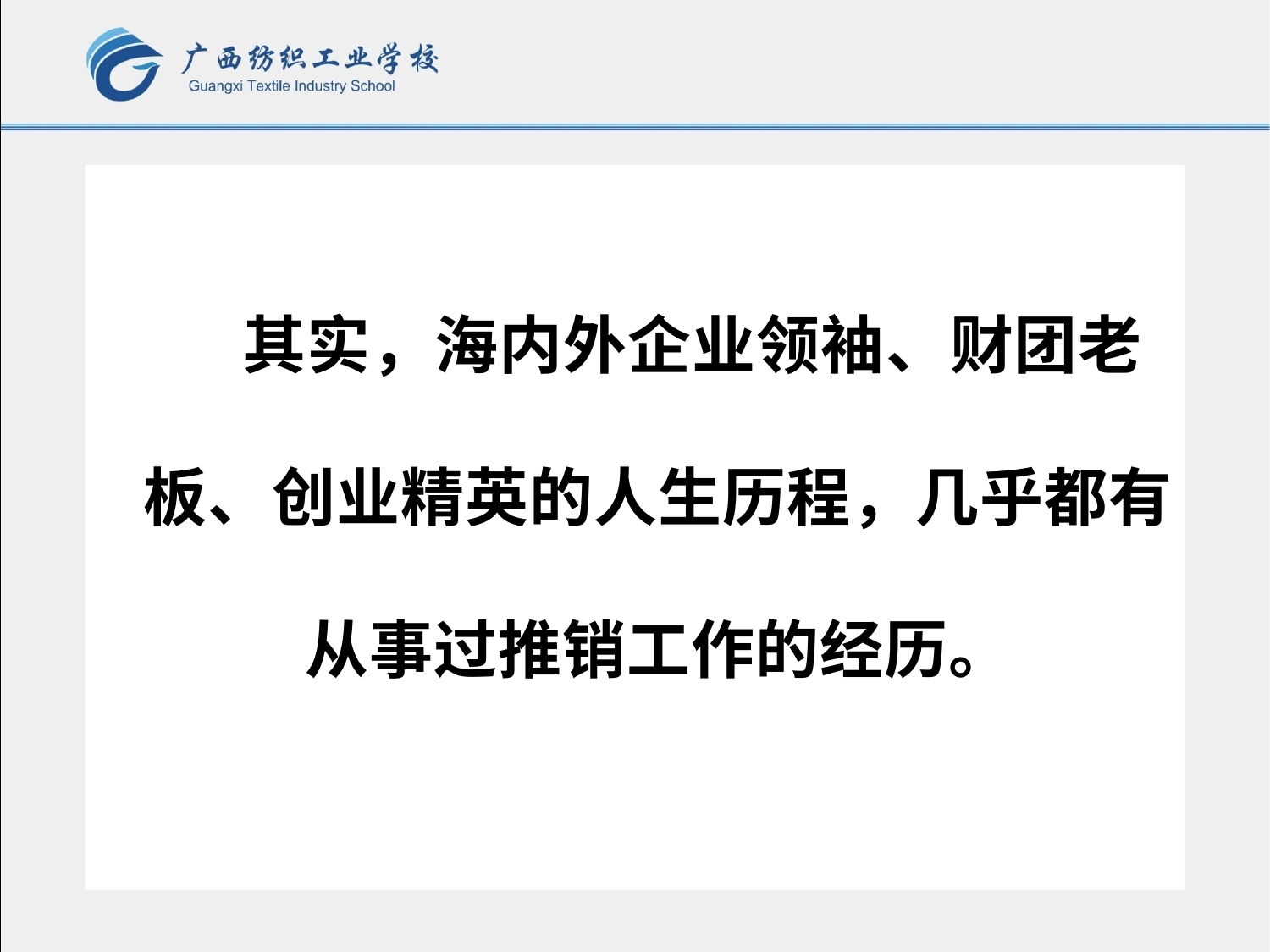

其实，海内外企业领袖、财团老板、创业精英的人生历程，几乎都有从事过推销工作的经历。